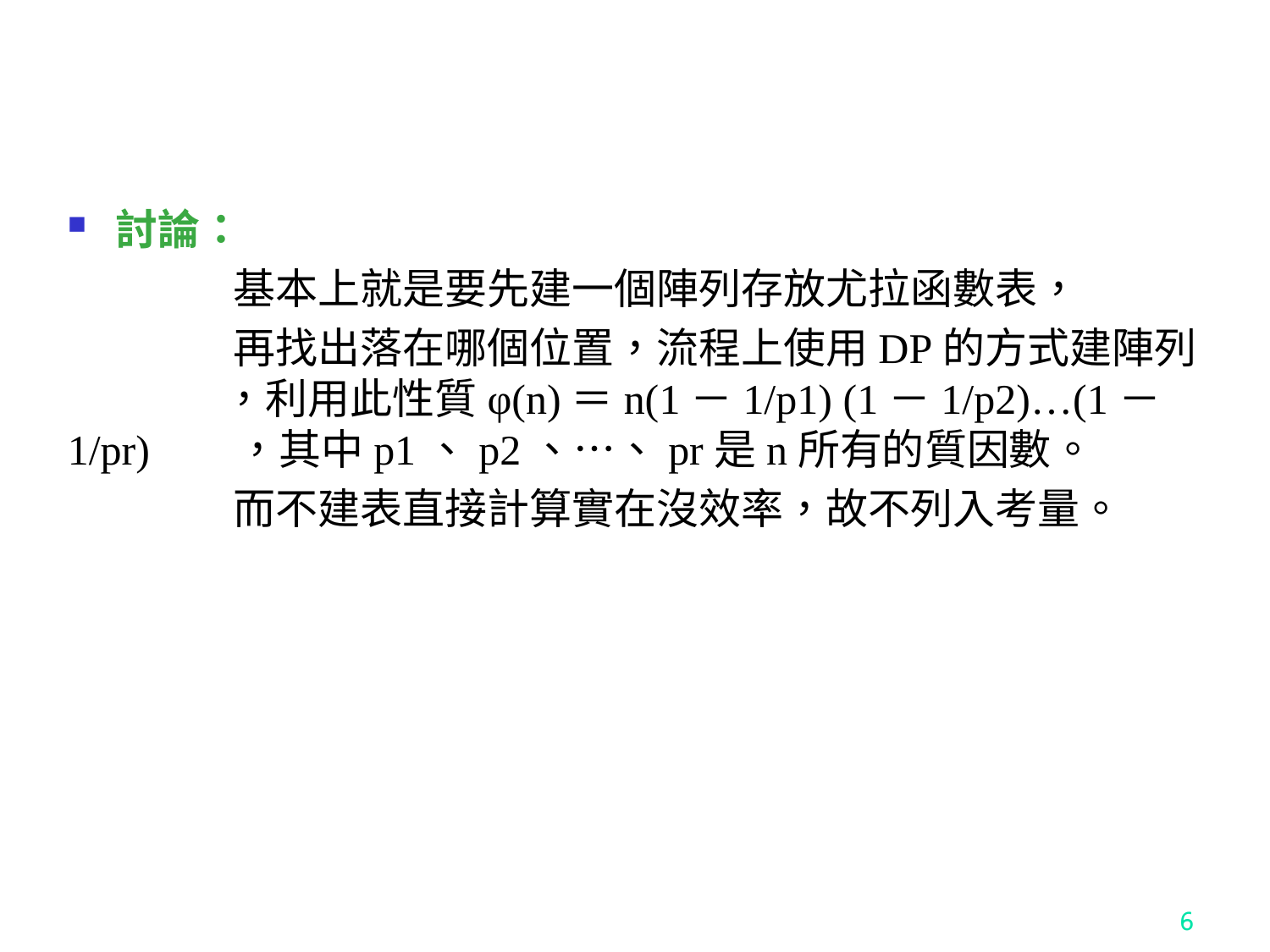

討論：
	   基本上就是要先建一個陣列存放尤拉函數表，
	   再找出落在哪個位置，流程上使用DP的方式建陣列 	   ，利用此性質φ(n)＝n(1－1/p1) (1－1/p2)…(1－1/pr)	   ，其中p1、p2、…、pr是n所有的質因數。
	   而不建表直接計算實在沒效率，故不列入考量。

6